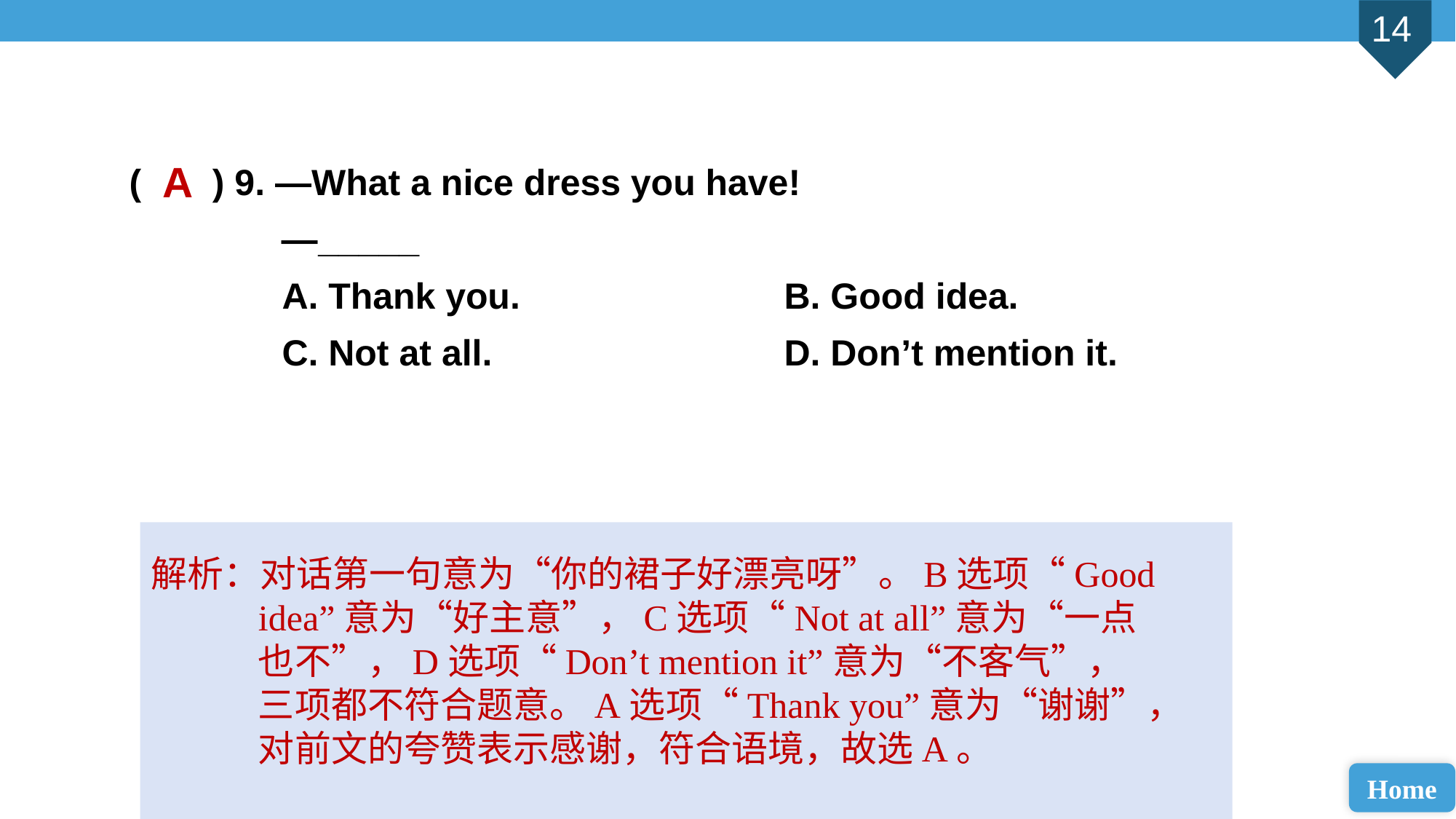

(       ) 9. —What a nice dress you have!
               —_____
               A. Thank you. 			B. Good idea.
               C. Not at all. 			D. Don’t mention it.
A

解析：对话第一句意为“你的裙子好漂亮呀”。B选项“Good idea”意为“好主意”，C选项“Not at all”意为“一点也不”，D选项“Don’t mention it”意为“不客气”，三项都不符合题意。A选项“Thank you”意为“谢谢”，对前文的夸赞表示感谢，符合语境，故选A。